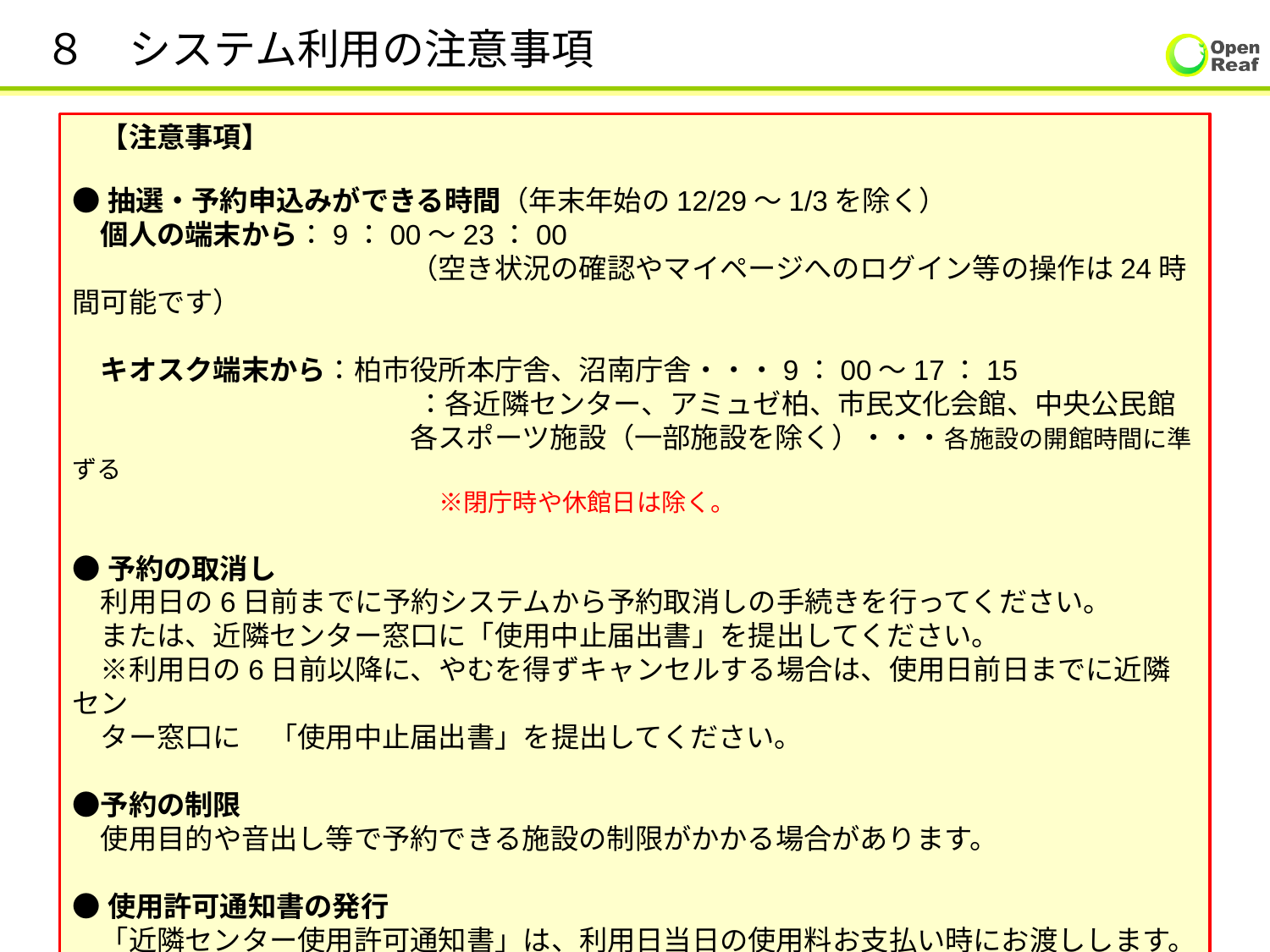

# ８　システム利用の注意事項
　【注意事項】

●抽選・予約申込みができる時間（年末年始の12/29～1/3を除く）
　個人の端末から：9：00～23：00
　　　　　　　　　　　　（空き状況の確認やマイページへのログイン等の操作は24時間可能です）

　キオスク端末から：柏市役所本庁舎、沼南庁舎・・・9：00～17：15
　　　　　　　　　　　　 ：各近隣センター、アミュゼ柏、市民文化会館、中央公民館
　　　　　　　　　　　　各スポーツ施設（一部施設を除く）・・・各施設の開館時間に準ずる
　　　　　　　　　　　　　※閉庁時や休館日は除く。

●予約の取消し
　利用日の6日前までに予約システムから予約取消しの手続きを行ってください。
　または、近隣センター窓口に「使用中止届出書」を提出してください。
　※利用日の6日前以降に、やむを得ずキャンセルする場合は、使用日前日までに近隣セン
　ター窓口に　「使用中止届出書」を提出してください。
●予約の制限
　使用目的や音出し等で予約できる施設の制限がかかる場合があります。

●使用許可通知書の発行
　「近隣センター使用許可通知書」は、利用日当日の使用料お支払い時にお渡しします。
28